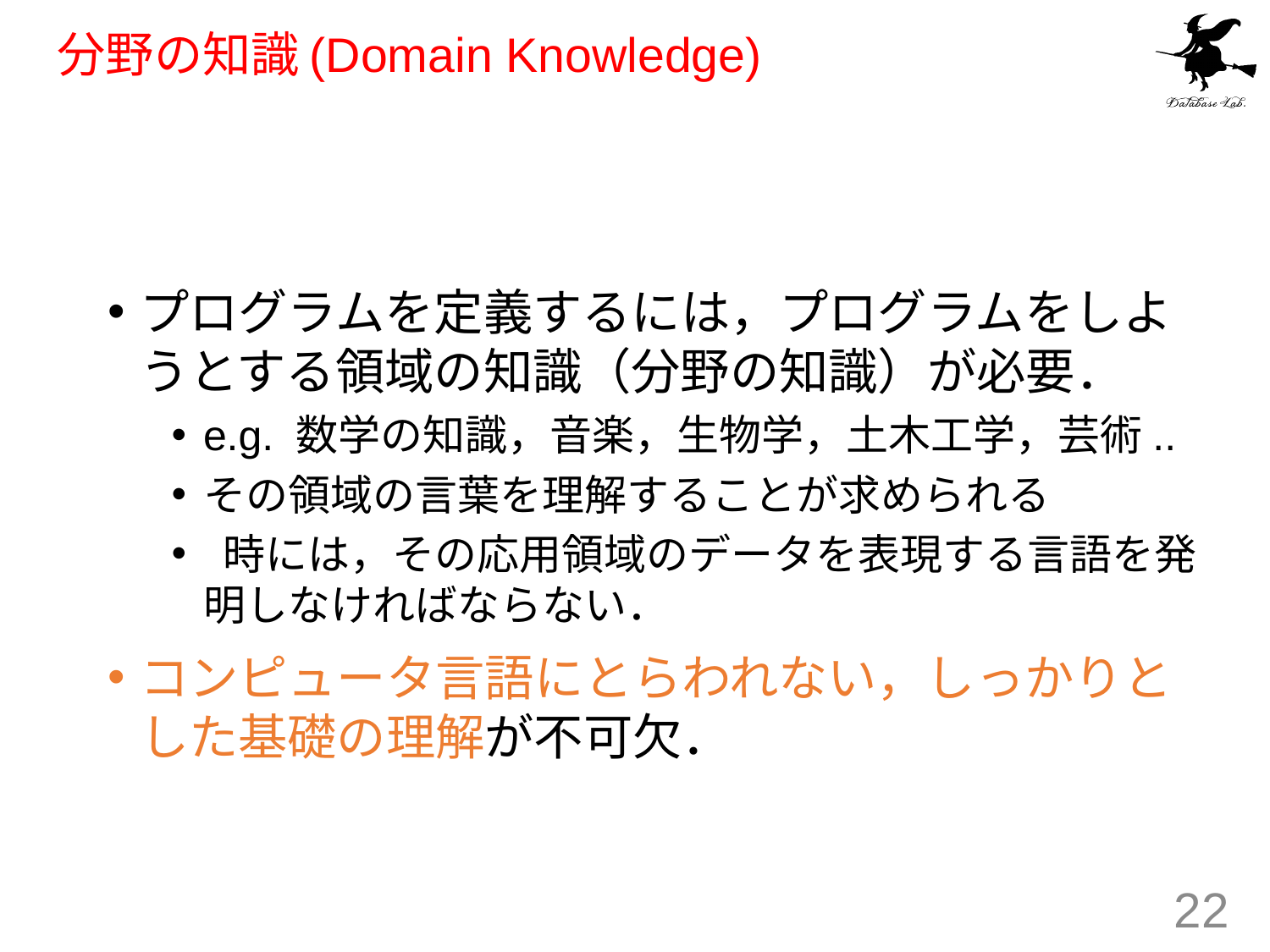

# 分野の知識(Domain Knowledge)
プログラムを定義するには，プログラムをしようとする領域の知識（分野の知識）が必要．
e.g. 数学の知識，音楽，生物学，土木工学，芸術..
その領域の言葉を理解することが求められる
 時には，その応用領域のデータを表現する言語を発明しなければならない．
コンピュータ言語にとらわれない，しっかりとした基礎の理解が不可欠．
22